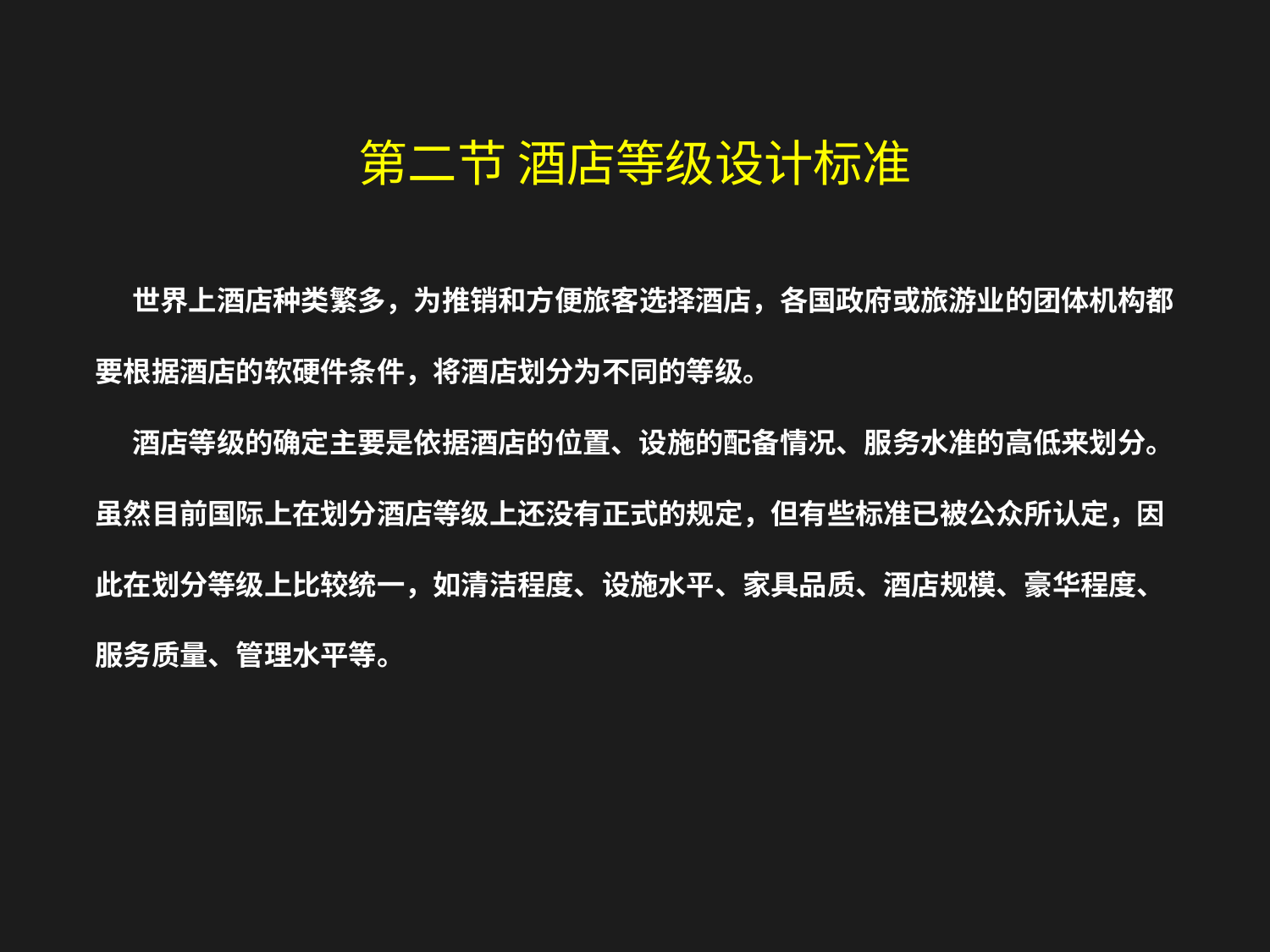

第二节 酒店等级设计标准
世界上酒店种类繁多，为推销和方便旅客选择酒店，各国政府或旅游业的团体机构都要根据酒店的软硬件条件，将酒店划分为不同的等级。
酒店等级的确定主要是依据酒店的位置、设施的配备情况、服务水准的高低来划分。虽然目前国际上在划分酒店等级上还没有正式的规定，但有些标准已被公众所认定，因此在划分等级上比较统一，如清洁程度、设施水平、家具品质、酒店规模、豪华程度、服务质量、管理水平等。